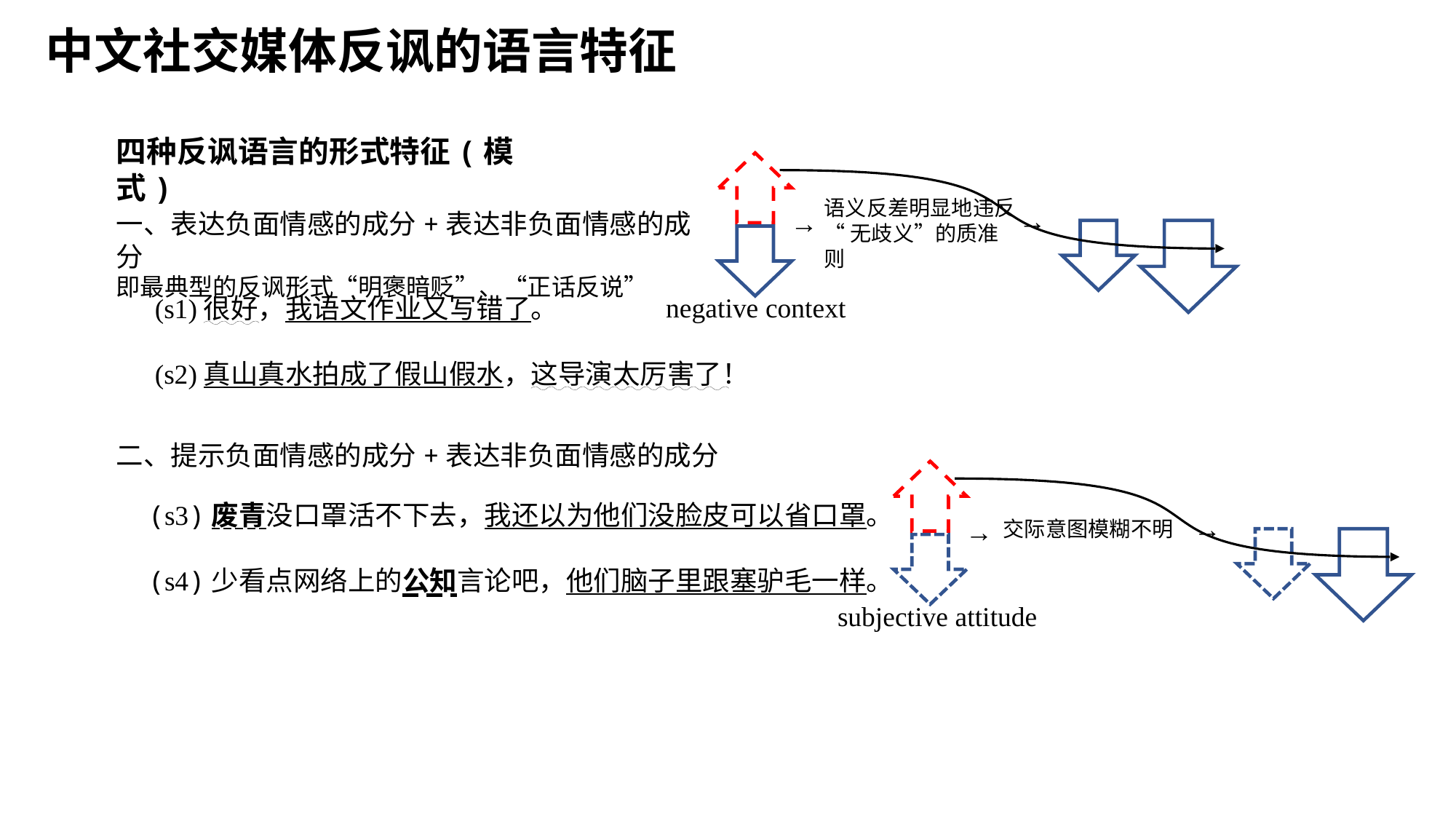

中文社交媒体反讽的语言特征
四种反讽语言的形式特征(模式)

语义反差明显地违反
“无歧义”的质准则
→
→
一、表达负面情感的成分+表达非负面情感的成分
即最典型的反讽形式“明褒暗贬”、“正话反说”

negative context
	(s1)很好，我语文作业又写错了。

	(s2)真山真水拍成了假山假水，这导演太厉害了！
二、提示负面情感的成分+表达非负面情感的成分

(s3)废青没口罩活不下去，我还以为他们没脸皮可以省口罩。

(s4)少看点网络上的公知言论吧，他们脑子里跟塞驴毛一样。
→
→
交际意图模糊不明

subjective attitude